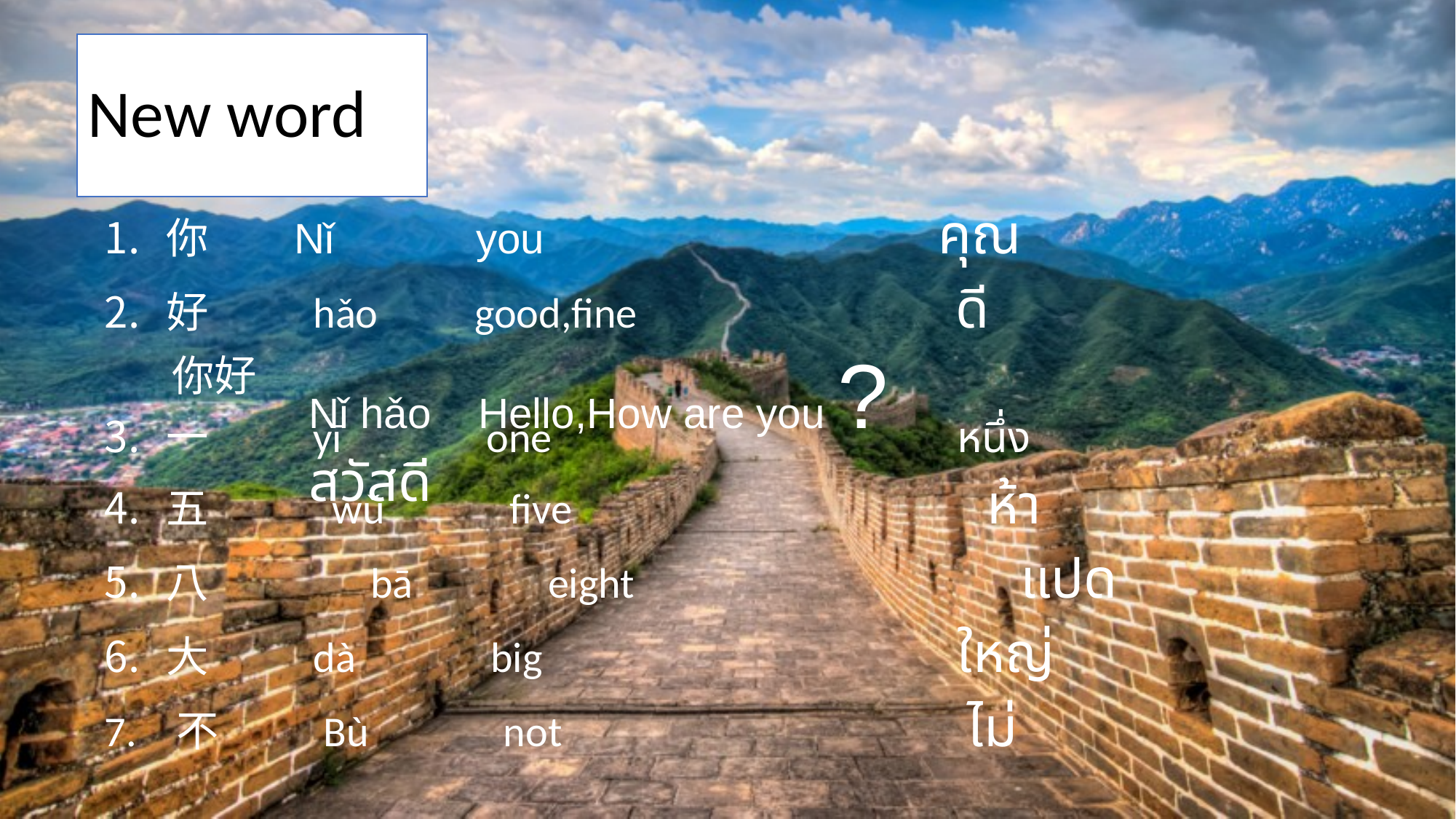

# New word
你        Nǐ            you                                 คุณ
好          hǎo          good,fine                                 ดี
      你好
一          yī               one                                          หนึ่ง
五            wǔ             five                                           ห้า
八	         bā              eight                                        แปด
大          dà              big                                           ใหญ่
7.   不          Bù              not                                          ไม่
Nǐ hǎo    Hello,How are you ?     สวัสดี